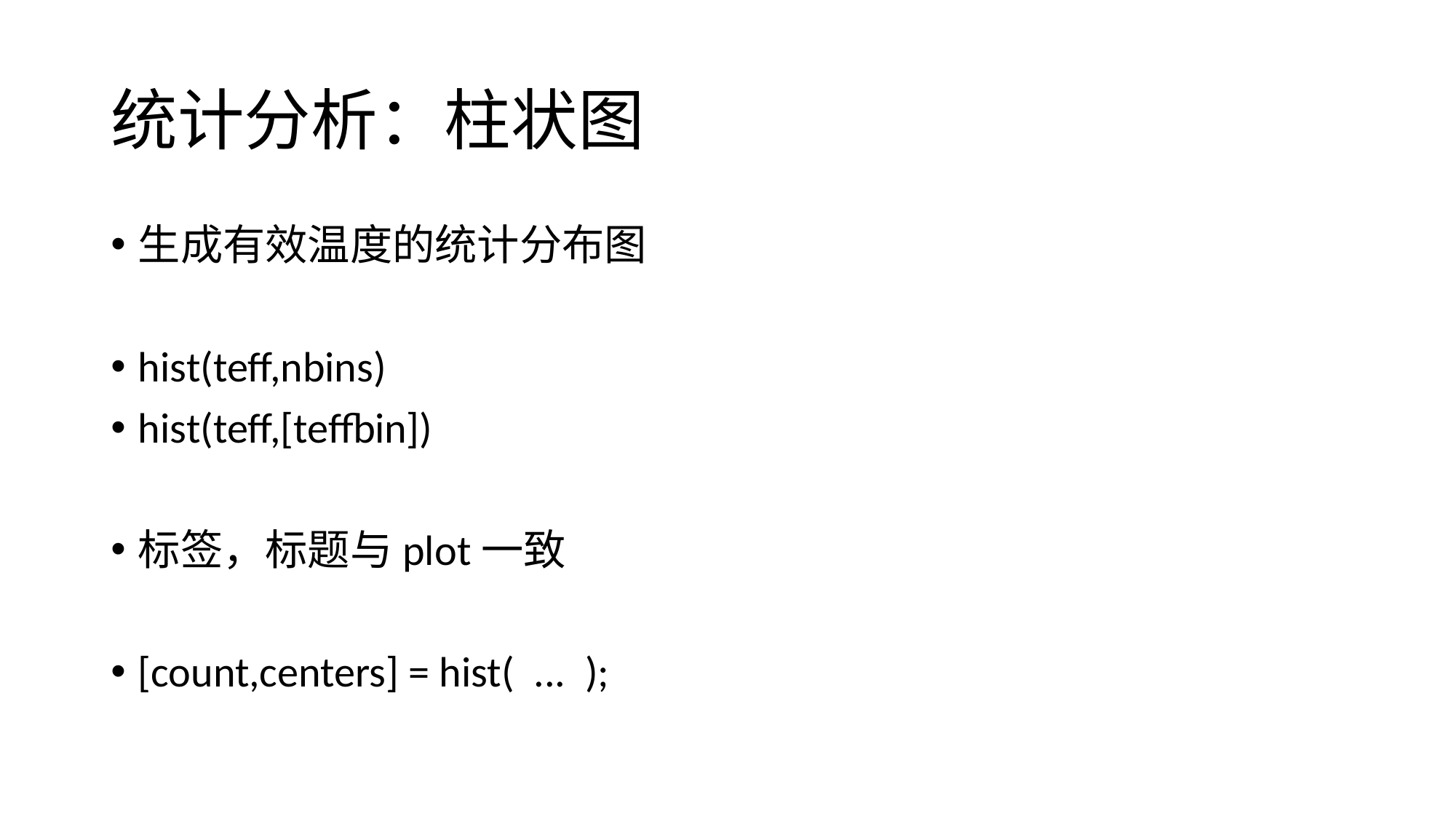

# 统计分析：柱状图
生成有效温度的统计分布图

hist(teff,nbins)
hist(teff,[teffbin])

标签，标题与plot一致

[count,centers] = hist(  ...  );